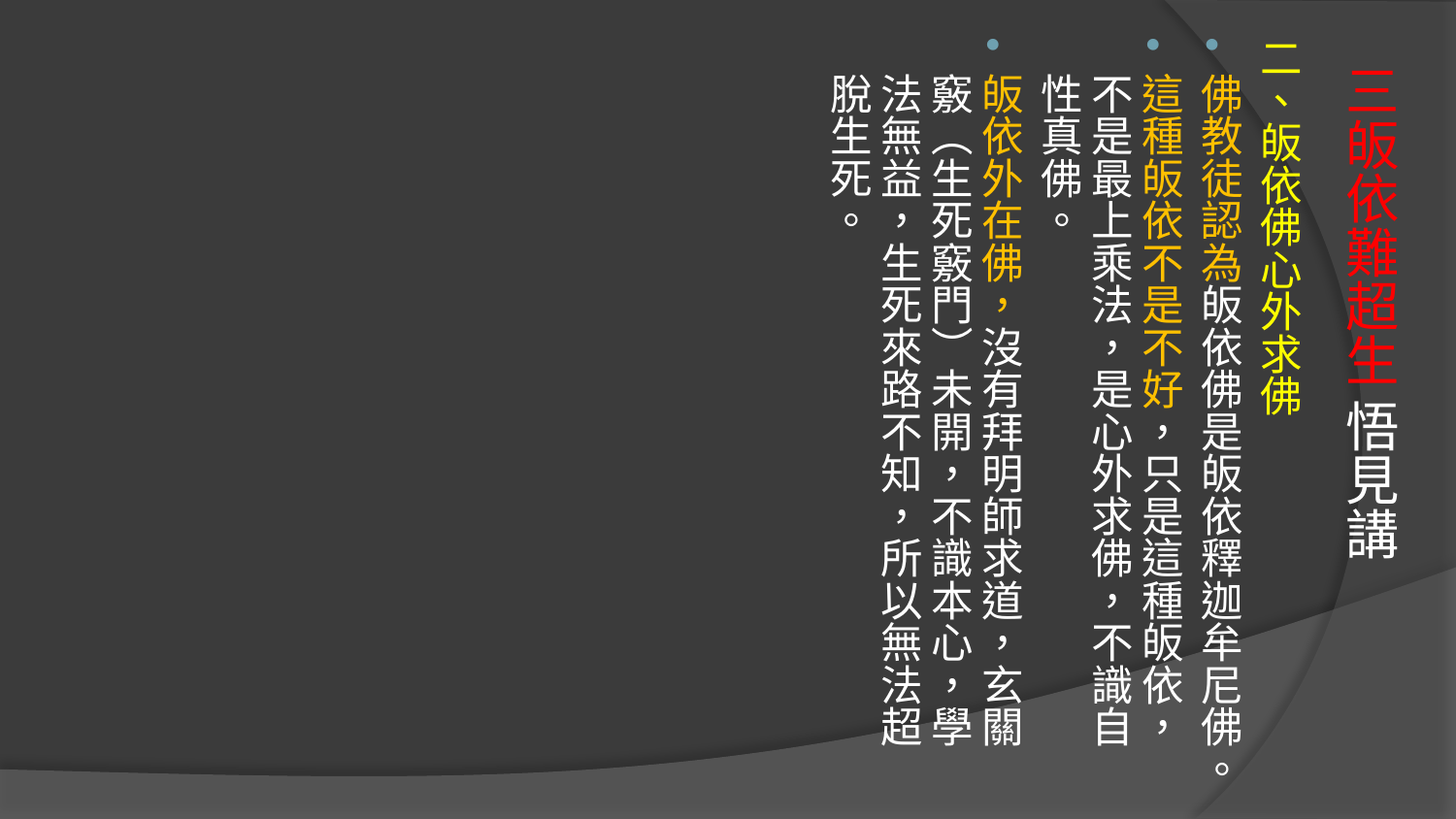

二、皈依佛心外求佛
佛教徒認為皈依佛是皈依釋迦牟尼佛。
這種皈依不是不好，只是這種皈依，不是最上乘法，是心外求佛，不識自性真佛。
皈依外在佛，沒有拜明師求道，玄關竅（生死竅門）未開，不識本心，學法無益，生死來路不知，所以無法超脫生死。

# 三皈依難超生 悟見講